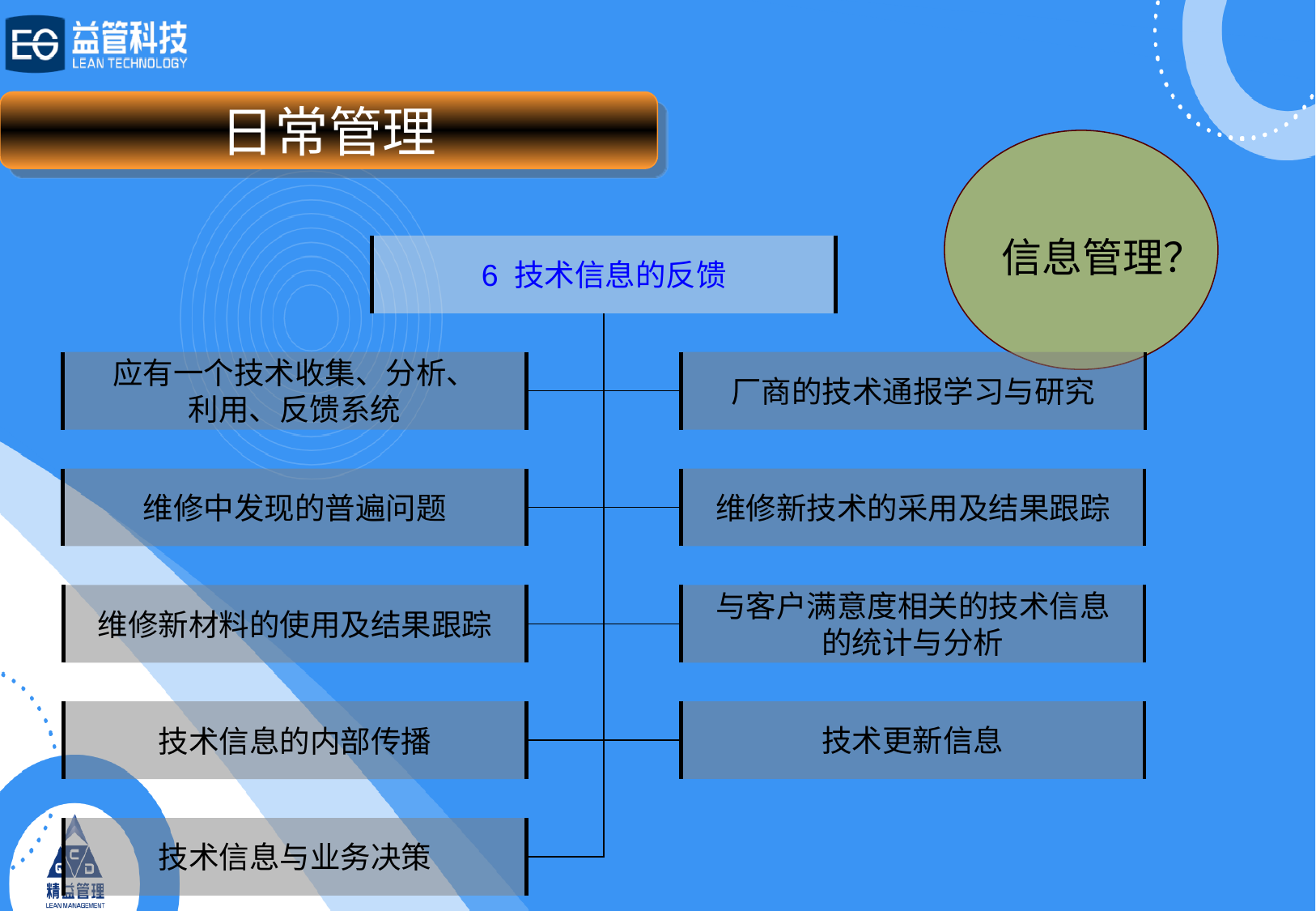

日常管理

# 信息管理？

6 技术信息的反馈
应有一个技术收集、分析、
利用、反馈系统
厂商的技术通报学习与研究
维修中发现的普遍问题
维修新技术的采用及结果跟踪
维修新材料的使用及结果跟踪
与客户满意度相关的技术信息
的统计与分析
技术信息的内部传播
技术更新信息
技术信息与业务决策